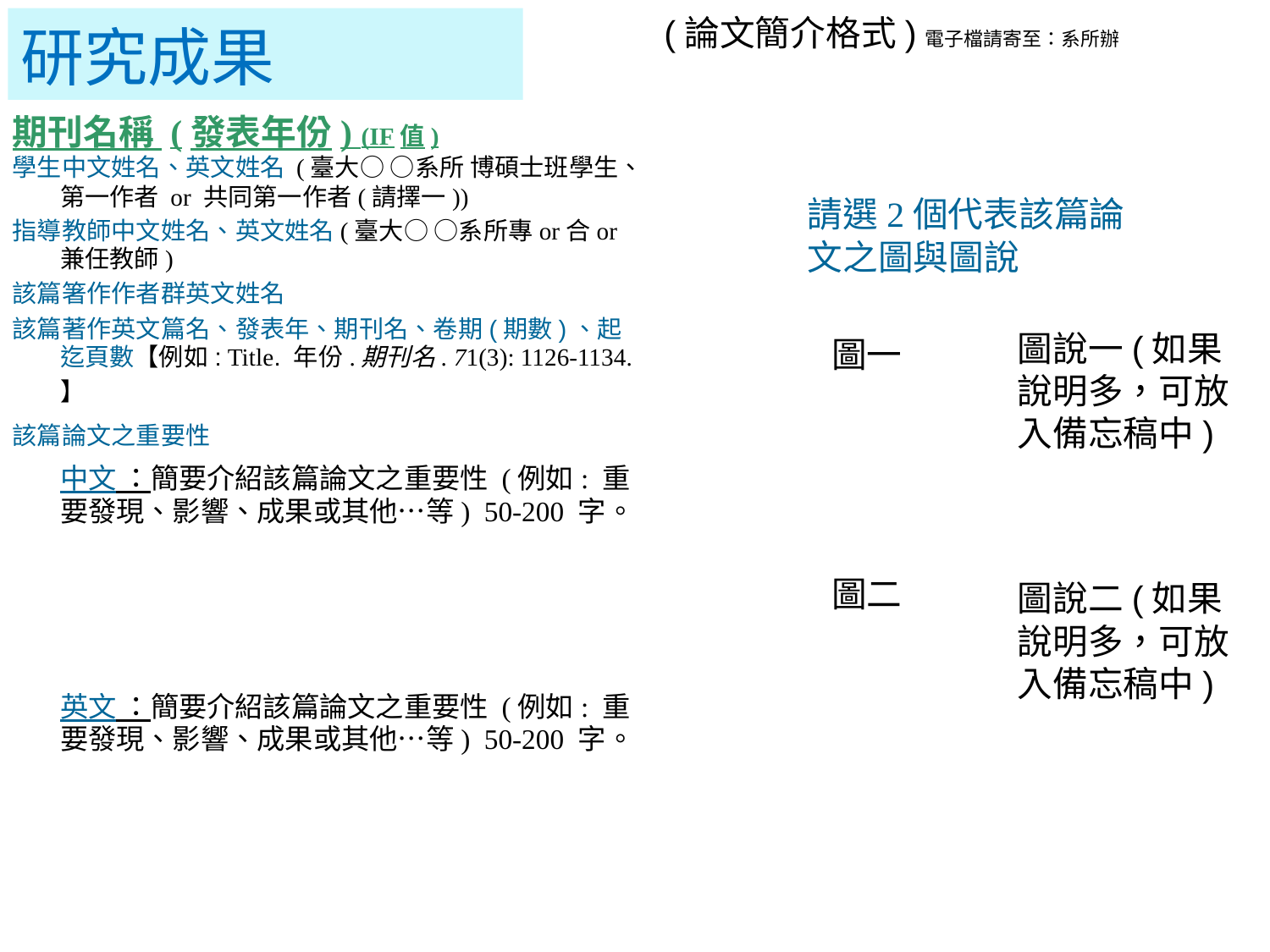

研究成果
(論文簡介格式)電子檔請寄至：系所辦
期刊名稱 (發表年份) (IF值)
學生中文姓名、英文姓名 (臺大○ ○系所 博碩士班學生、第一作者 or 共同第一作者(請擇一))
指導教師中文姓名、英文姓名(臺大○ ○系所專or合or兼任教師)
該篇箸作作者群英文姓名
該篇著作英文篇名、發表年、期刊名、卷期(期數)、起迄頁數【例如: Title. 年份.期刊名. 71(3): 1126-1134. 】
該篇論文之重要性
	中文 ：簡要介紹該篇論文之重要性 (例如: 重要發現、影響、成果或其他…等)  50-200 字。

	英文 ：簡要介紹該篇論文之重要性 (例如: 重要發現、影響、成果或其他…等)  50-200 字。

請選2個代表該篇論文之圖與圖說
圖說一(如果說明多，可放入備忘稿中)
圖一
圖二
圖說二(如果說明多，可放入備忘稿中)